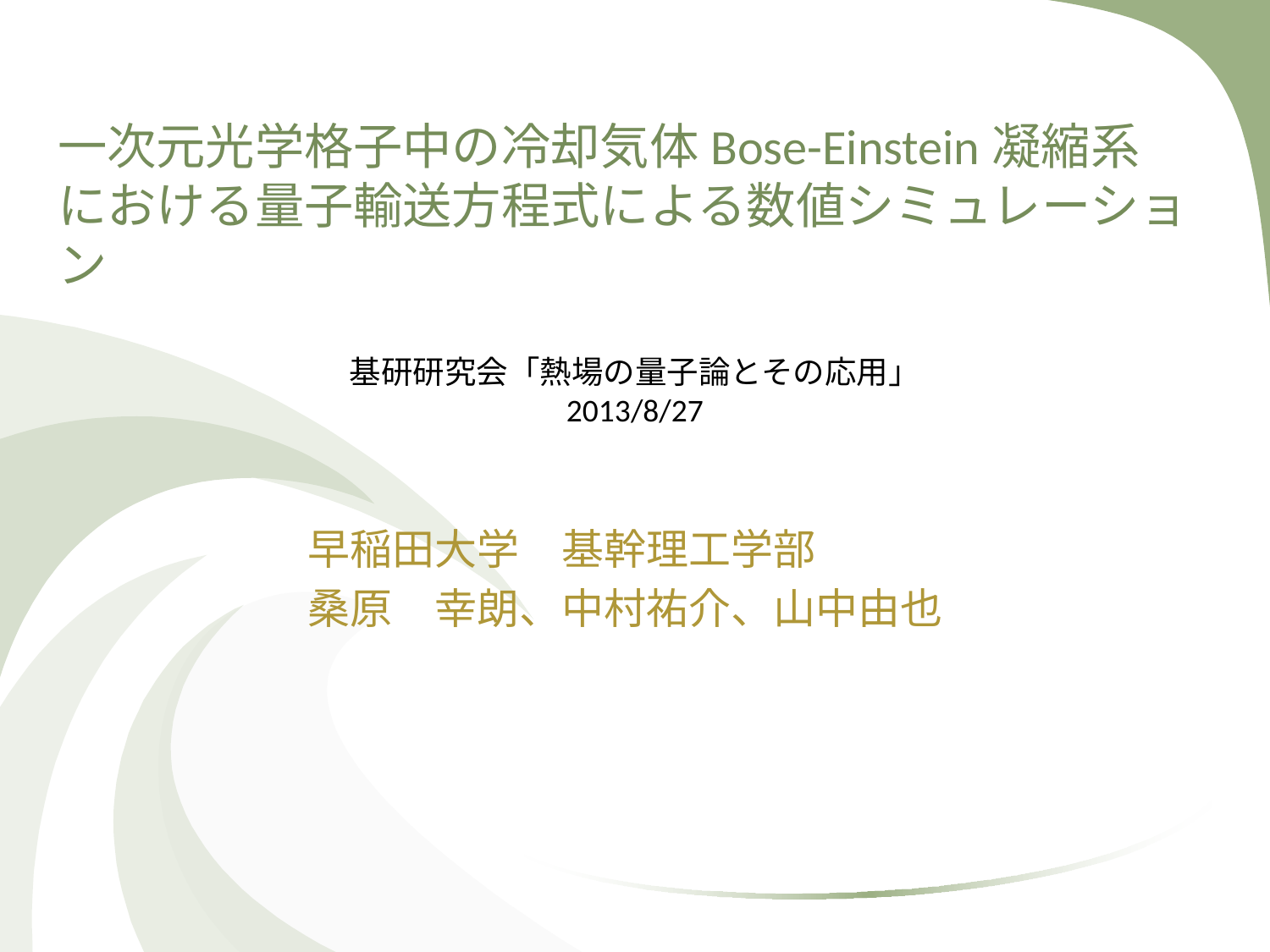

# 一次元光学格子中の冷却気体Bose-Einstein凝縮系 における量子輸送方程式による数値シミュレーション
基研研究会「熱場の量子論とその応用」
2013/8/27
早稲田大学　基幹理工学部
桑原　幸朗、中村祐介、山中由也